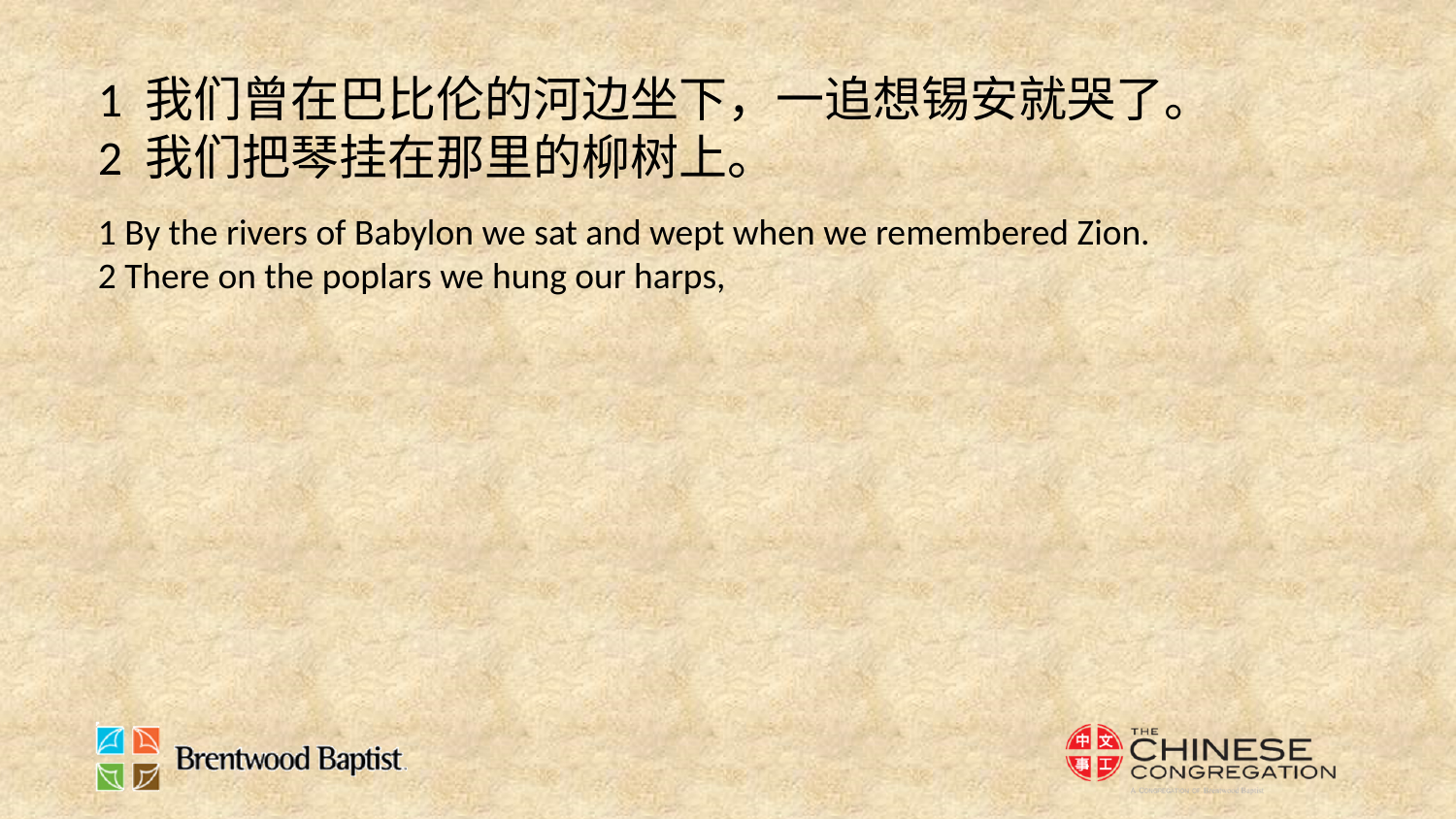

1 我们曾在巴比伦的河边坐下，一追想锡安就哭了。
2 我们把琴挂在那里的柳树上。

1 By the rivers of Babylon we sat and wept when we remembered Zion.
2 There on the poplars we hung our harps,